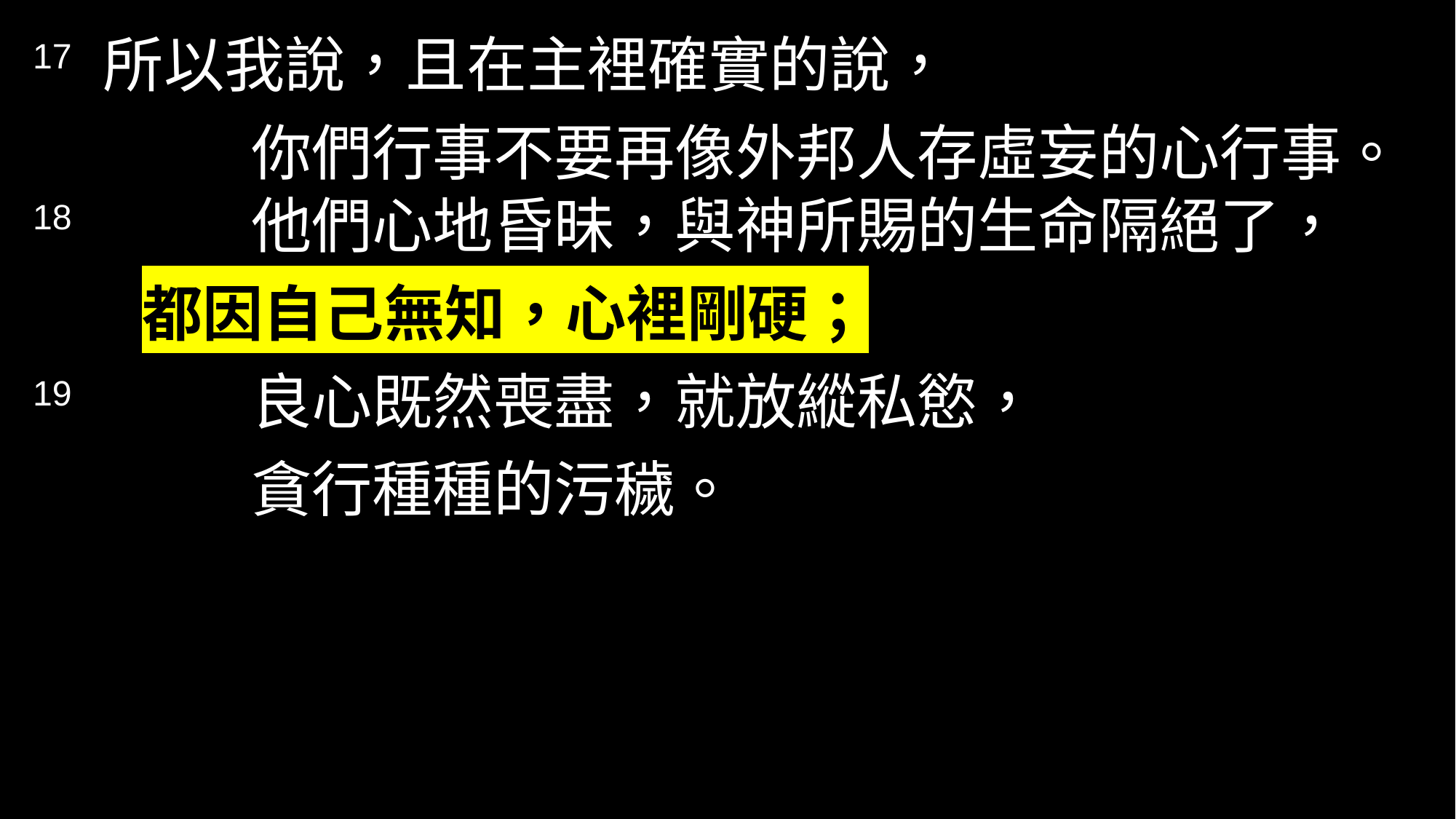

17 所以我說，且在主裡確實的說，
		你們行事不要再像外邦人存虛妄的心行事。18 		他們心地昏昧，與神所賜的生命隔絕了，
	都因自己無知，心裡剛硬；
19 		良心既然喪盡，就放縱私慾，
		貪行種種的污穢。